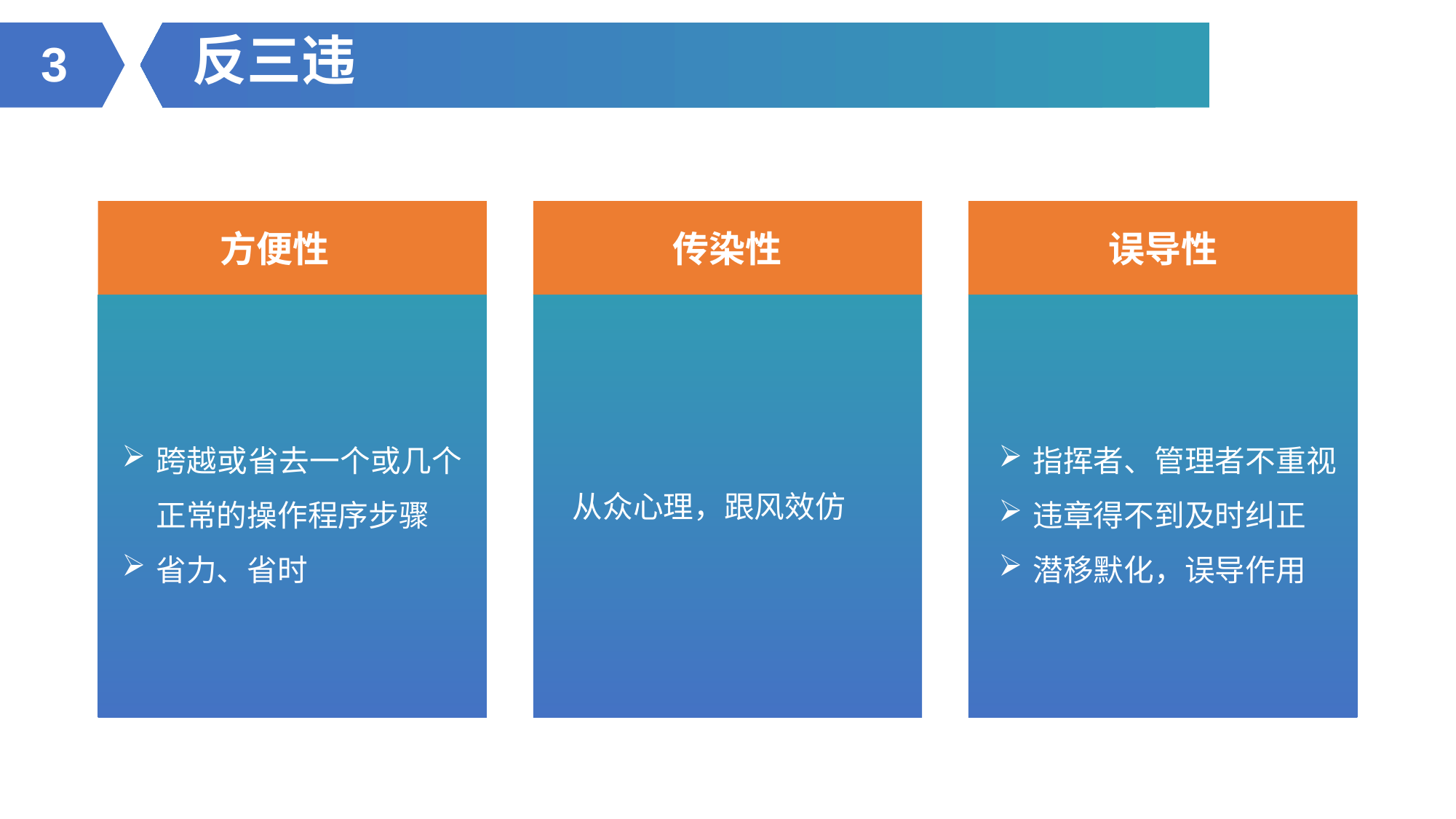

反三违

3

方便性
传染性
误导性

跨越或省去一个或几个正常的操作程序步骤
省力、省时
指挥者、管理者不重视
违章得不到及时纠正
潜移默化，误导作用
从众心理，跟风效仿